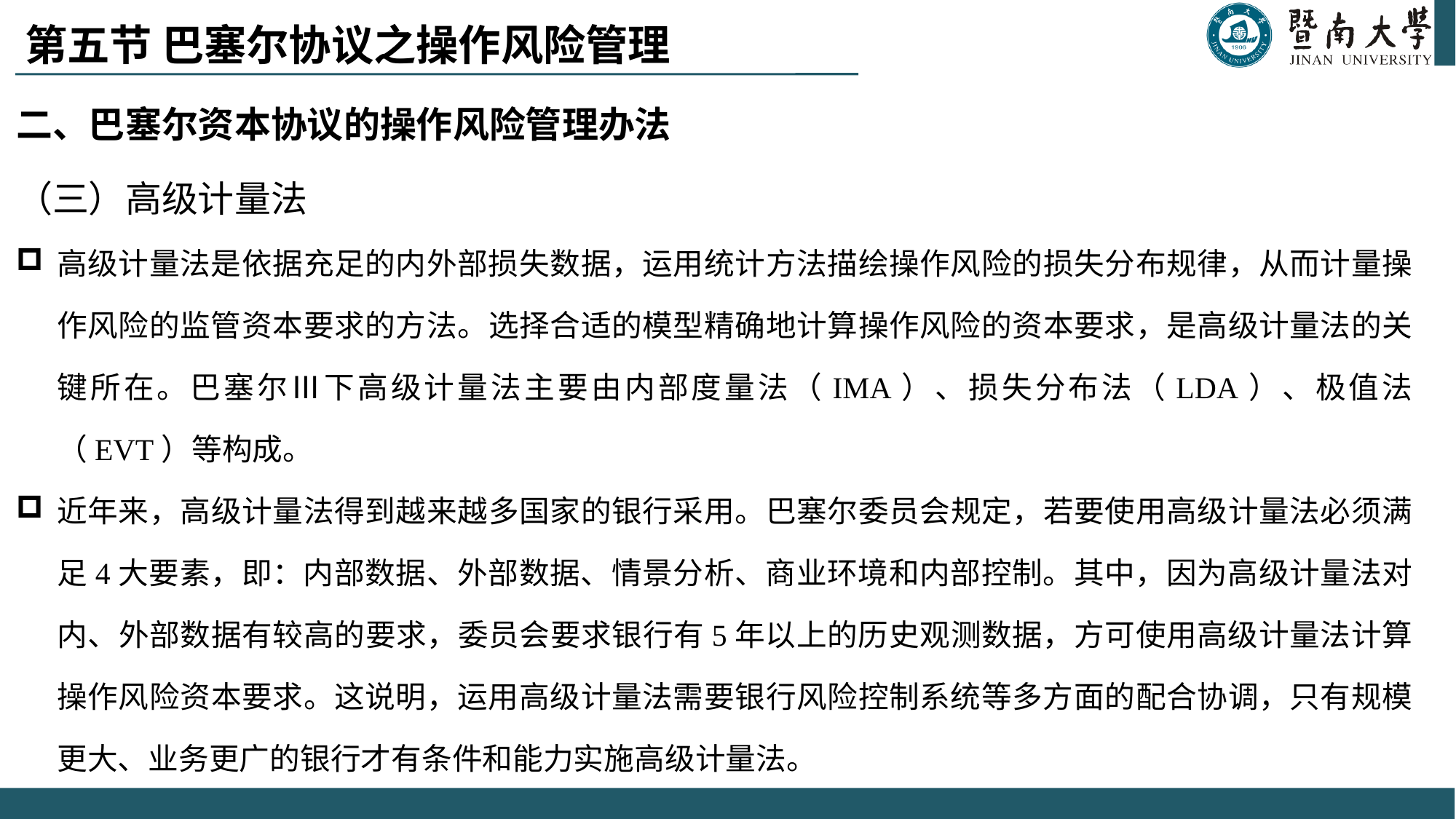

# 第五节 巴塞尔协议之操作风险管理
二、巴塞尔资本协议的操作风险管理办法
（三）高级计量法
高级计量法是依据充足的内外部损失数据，运用统计方法描绘操作风险的损失分布规律，从而计量操作风险的监管资本要求的方法。选择合适的模型精确地计算操作风险的资本要求，是高级计量法的关键所在。巴塞尔Ⅲ下高级计量法主要由内部度量法（IMA）、损失分布法（LDA）、极值法（EVT）等构成。
近年来，高级计量法得到越来越多国家的银行采用。巴塞尔委员会规定，若要使用高级计量法必须满足4大要素，即：内部数据、外部数据、情景分析、商业环境和内部控制。其中，因为高级计量法对内、外部数据有较高的要求，委员会要求银行有5年以上的历史观测数据，方可使用高级计量法计算操作风险资本要求。这说明，运用高级计量法需要银行风险控制系统等多方面的配合协调，只有规模更大、业务更广的银行才有条件和能力实施高级计量法。